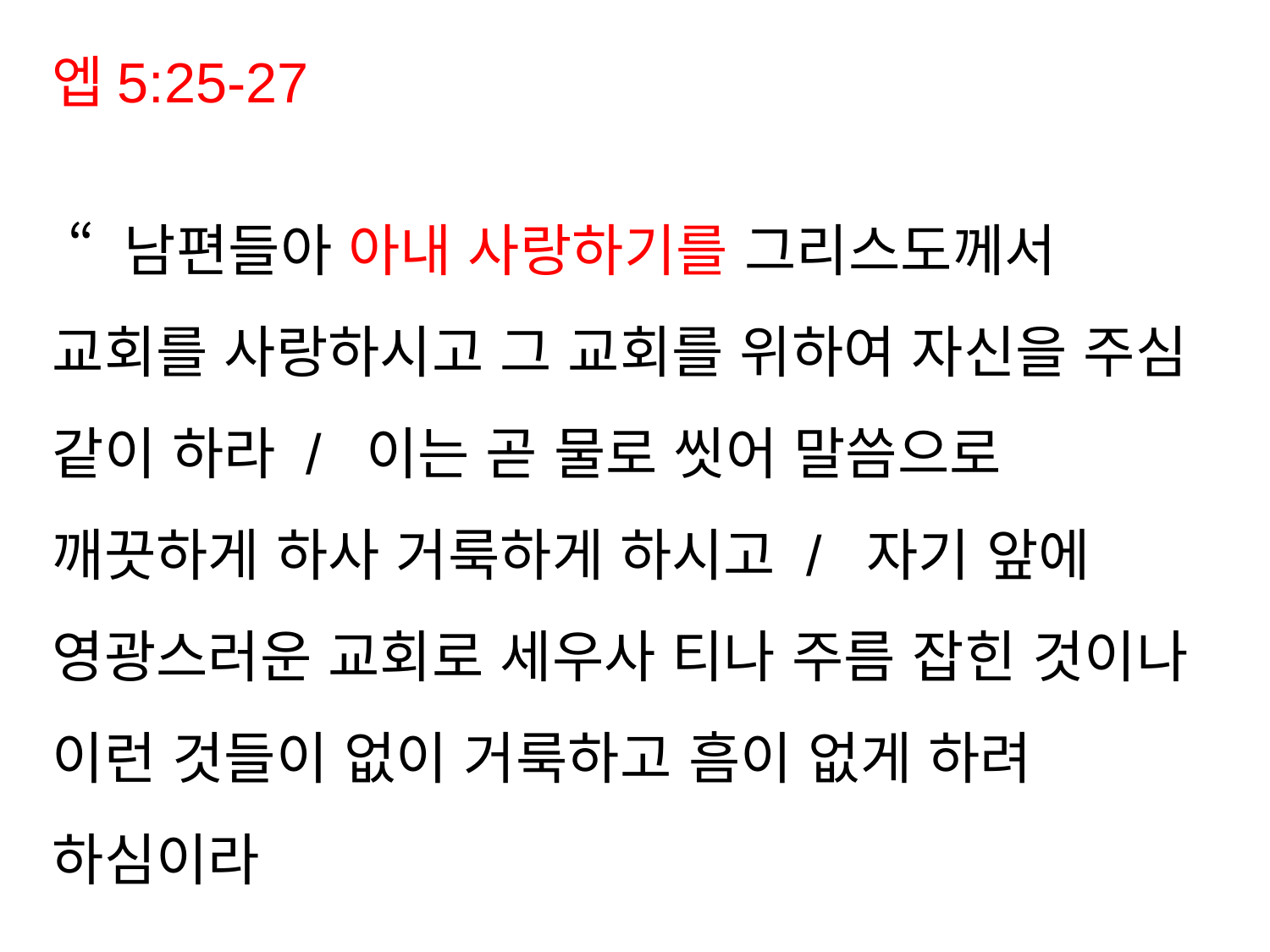

엡5:25-27

 “ 남편들아 아내 사랑하기를 그리스도께서 교회를 사랑하시고 그 교회를 위하여 자신을 주심 같이 하라 /  이는 곧 물로 씻어 말씀으로 깨끗하게 하사 거룩하게 하시고 /  자기 앞에 영광스러운 교회로 세우사 티나 주름 잡힌 것이나 이런 것들이 없이 거룩하고 흠이 없게 하려 하심이라